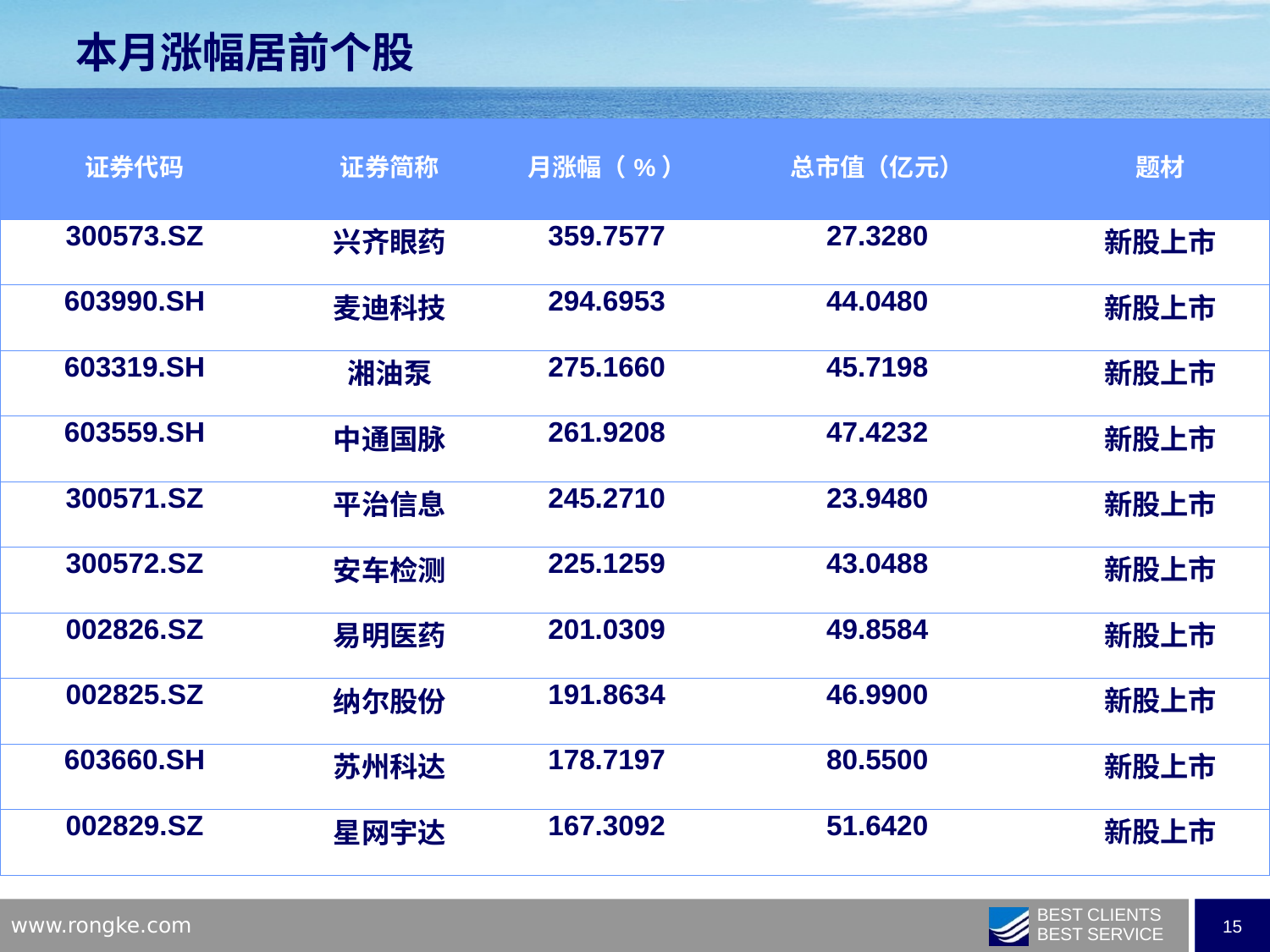

本月涨幅居前个股
| 证券代码 | 证券简称 | 月涨幅（%） | 总市值（亿元） | 题材 |
| --- | --- | --- | --- | --- |
| 300573.SZ | 兴齐眼药 | 359.7577 | 27.3280 | 新股上市 |
| 603990.SH | 麦迪科技 | 294.6953 | 44.0480 | 新股上市 |
| 603319.SH | 湘油泵 | 275.1660 | 45.7198 | 新股上市 |
| 603559.SH | 中通国脉 | 261.9208 | 47.4232 | 新股上市 |
| 300571.SZ | 平治信息 | 245.2710 | 23.9480 | 新股上市 |
| 300572.SZ | 安车检测 | 225.1259 | 43.0488 | 新股上市 |
| 002826.SZ | 易明医药 | 201.0309 | 49.8584 | 新股上市 |
| 002825.SZ | 纳尔股份 | 191.8634 | 46.9900 | 新股上市 |
| 603660.SH | 苏州科达 | 178.7197 | 80.5500 | 新股上市 |
| 002829.SZ | 星网宇达 | 167.3092 | 51.6420 | 新股上市 |